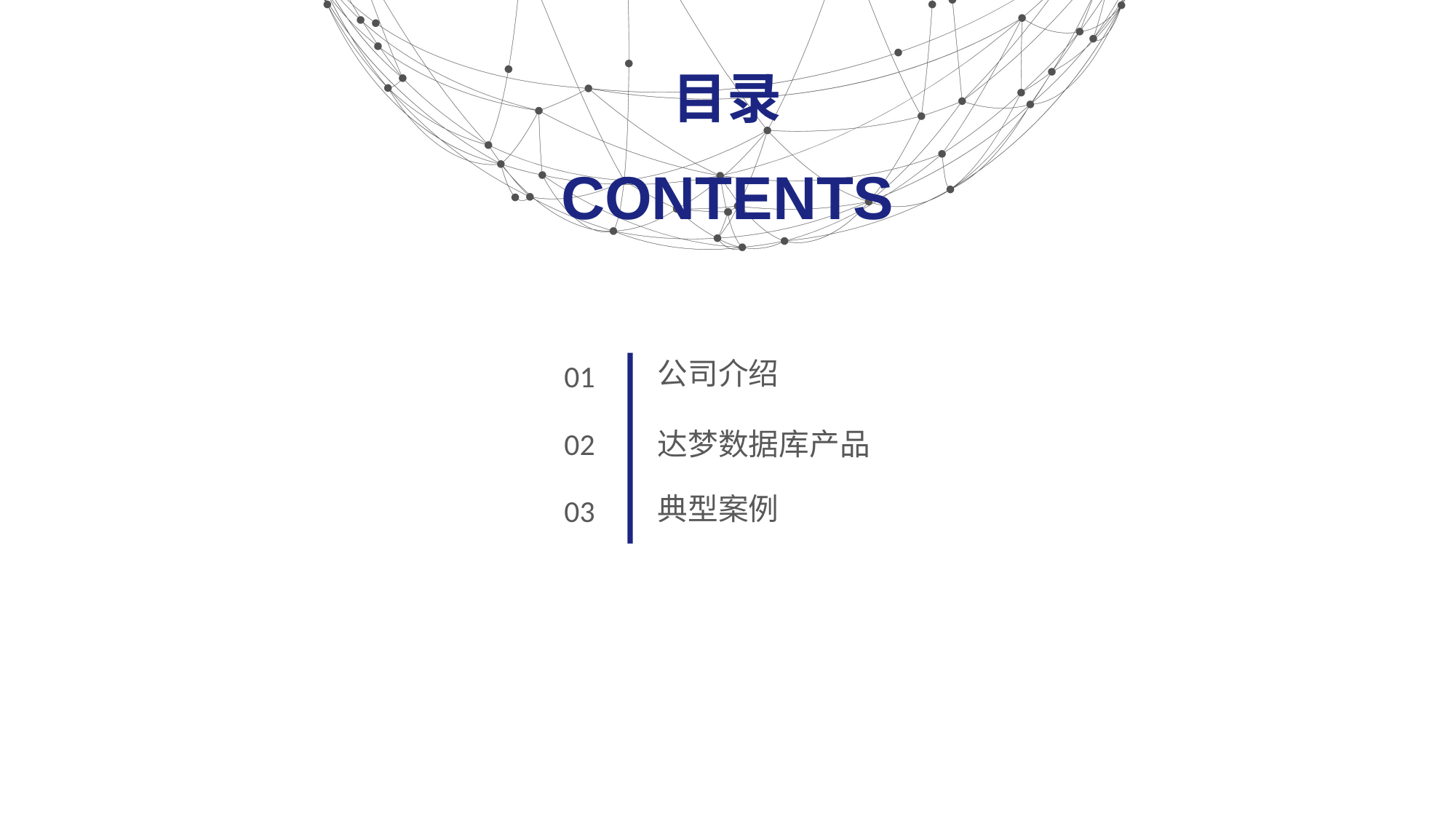

目录
CONTENTS
公司介绍
01
02
达梦数据库产品

典型案例
03